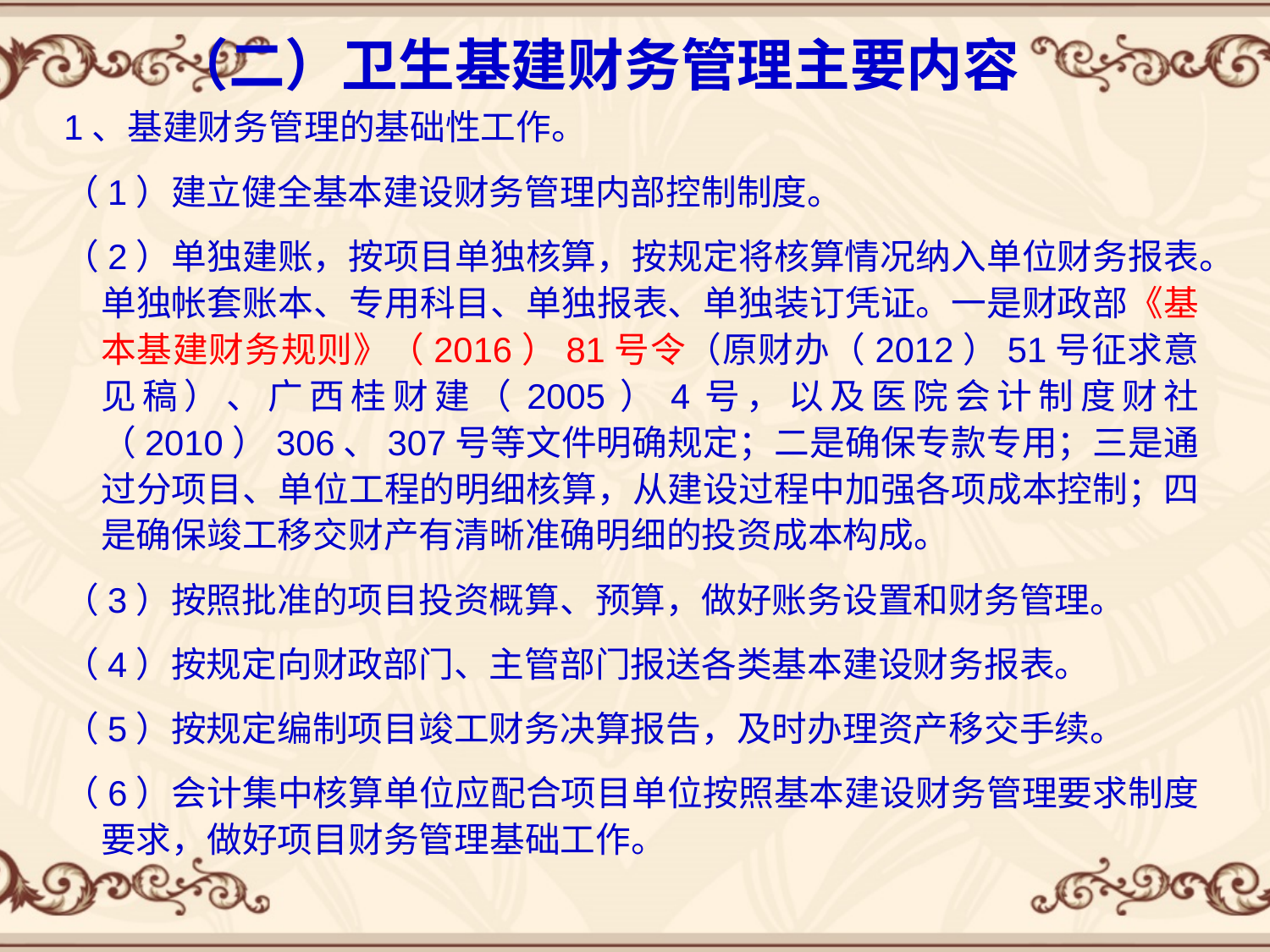

# （二）卫生基建财务管理主要内容
1、基建财务管理的基础性工作。
（1）建立健全基本建设财务管理内部控制制度。
（2）单独建账，按项目单独核算，按规定将核算情况纳入单位财务报表。单独帐套账本、专用科目、单独报表、单独装订凭证。一是财政部《基本基建财务规则》（2016）81号令（原财办（2012）51号征求意见稿）、广西桂财建（2005）4号，以及医院会计制度财社（2010）306、307号等文件明确规定；二是确保专款专用；三是通过分项目、单位工程的明细核算，从建设过程中加强各项成本控制；四是确保竣工移交财产有清晰准确明细的投资成本构成。
（3）按照批准的项目投资概算、预算，做好账务设置和财务管理。
（4）按规定向财政部门、主管部门报送各类基本建设财务报表。
（5）按规定编制项目竣工财务决算报告，及时办理资产移交手续。
（6）会计集中核算单位应配合项目单位按照基本建设财务管理要求制度要求，做好项目财务管理基础工作。